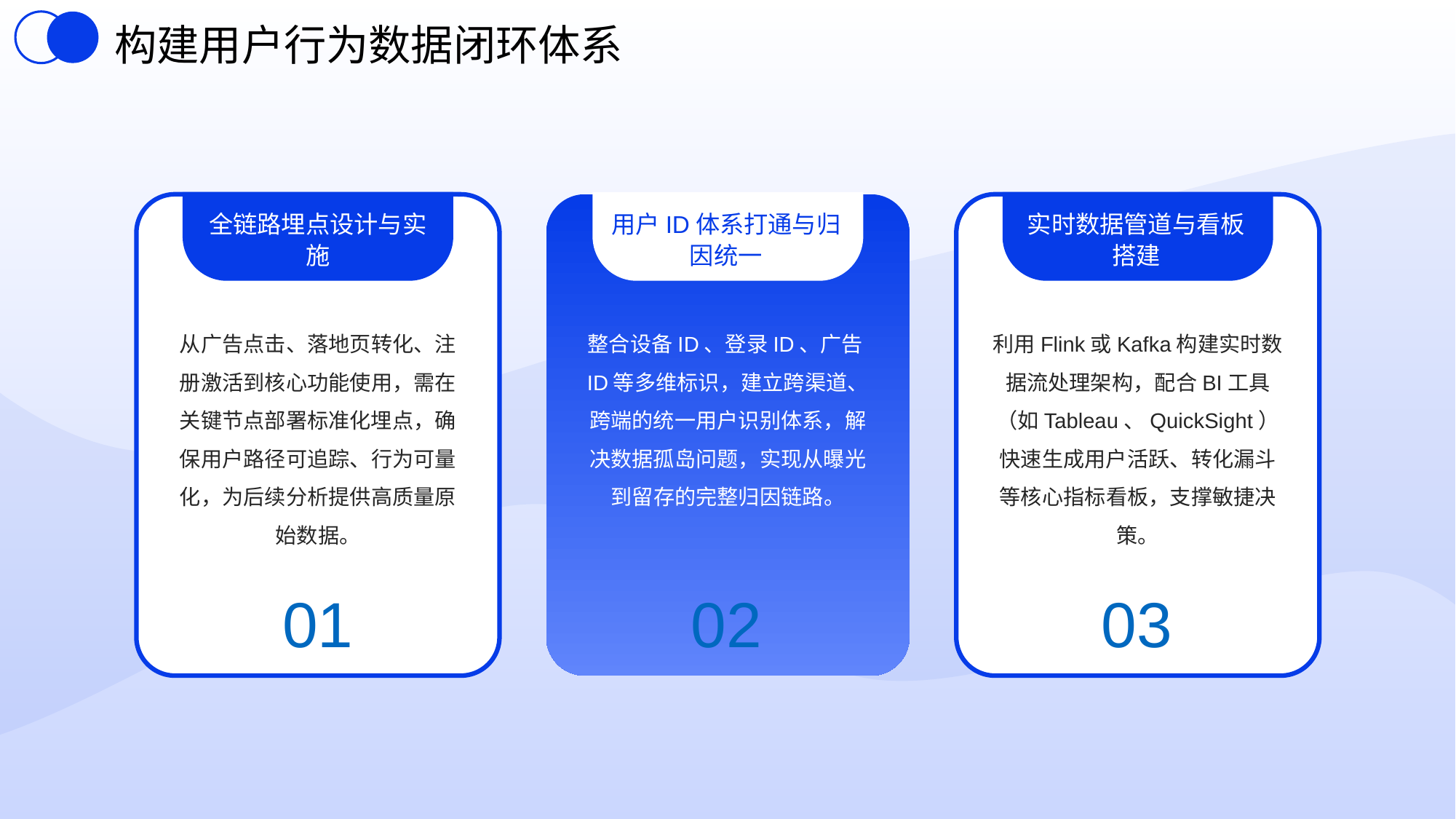

构建用户行为数据闭环体系

全链路埋点设计与实施
用户ID体系打通与归因统一
实时数据管道与看板搭建
从广告点击、落地页转化、注册激活到核心功能使用，需在关键节点部署标准化埋点，确保用户路径可追踪、行为可量化，为后续分析提供高质量原始数据。
整合设备ID、登录ID、广告ID等多维标识，建立跨渠道、跨端的统一用户识别体系，解决数据孤岛问题，实现从曝光到留存的完整归因链路。
利用Flink或Kafka构建实时数据流处理架构，配合BI工具（如Tableau、QuickSight）快速生成用户活跃、转化漏斗等核心指标看板，支撑敏捷决策。
01
02
03